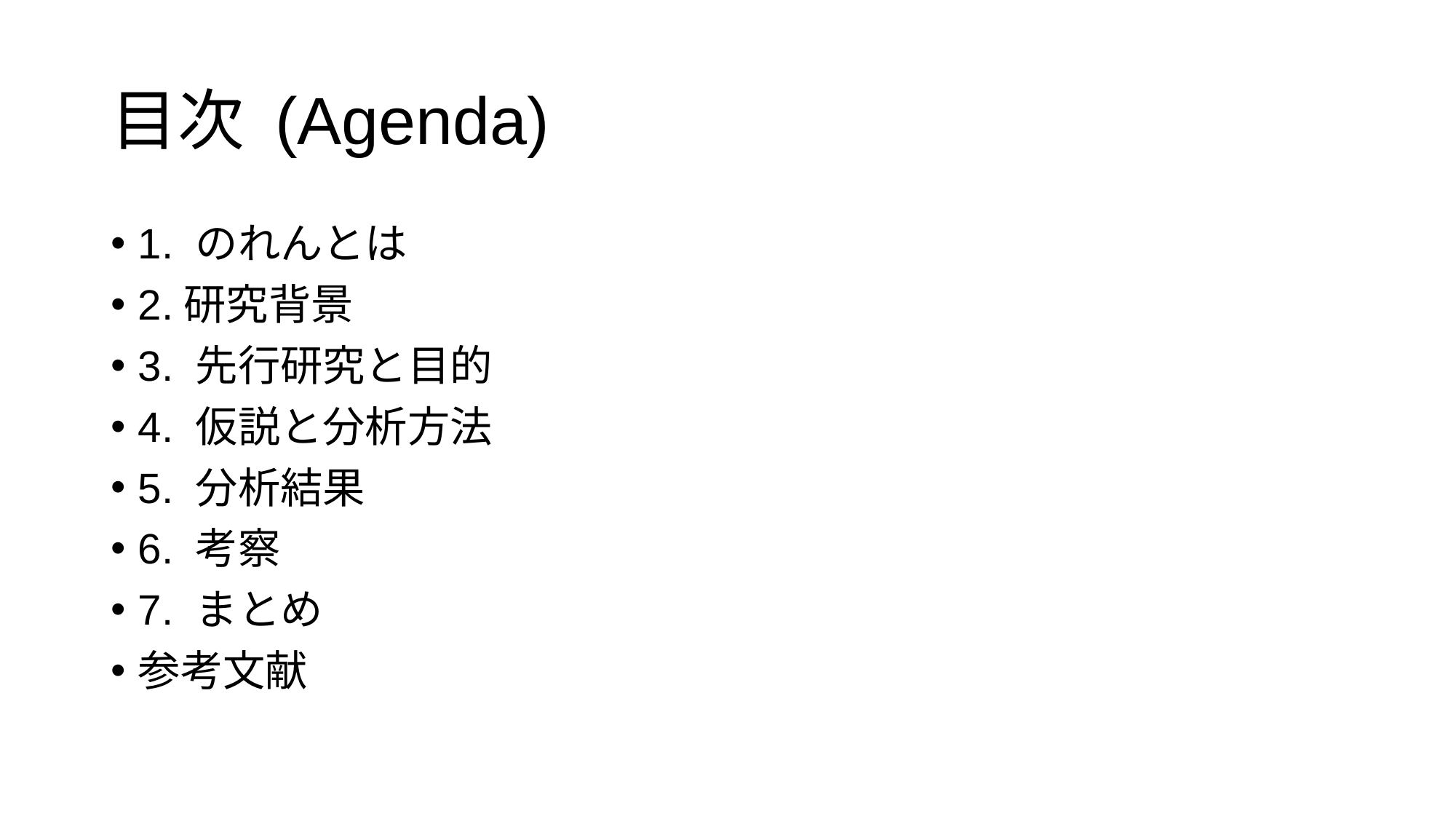

# 目次 (Agenda)
1. のれんとは
2.研究背景
3. 先行研究と目的
4. 仮説と分析方法
5. 分析結果
6. 考察
7. まとめ
参考文献